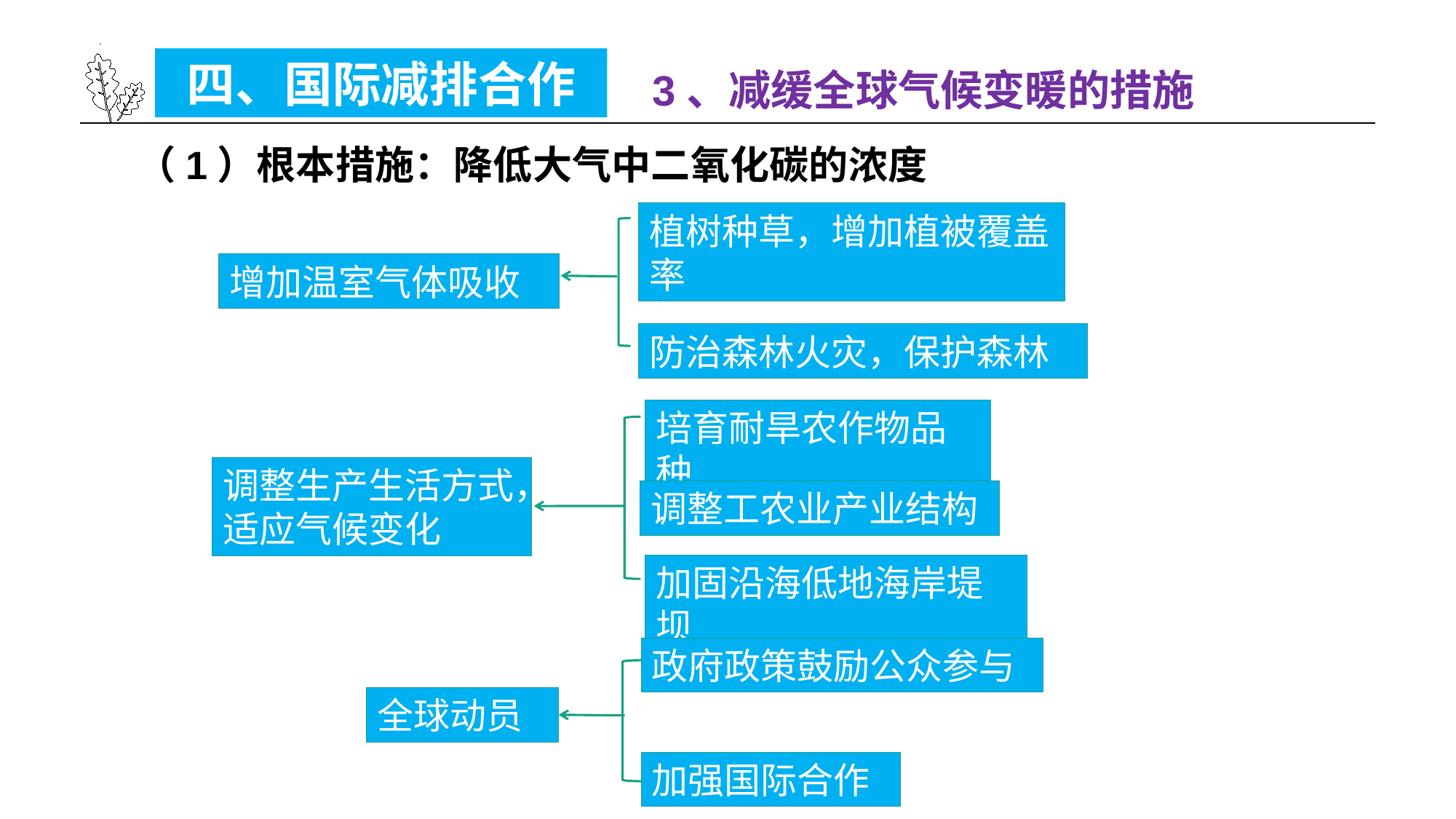

3、减缓全球气候变暖的措施
四、国际减排合作
（1）根本措施：降低大气中二氧化碳的浓度
植树种草，增加植被覆盖率

增加温室气体吸收
防治森林火灾，保护森林
培育耐旱农作物品种

调整生产生活方式，适应气候变化
调整工农业产业结构
加固沿海低地海岸堤坝
政府政策鼓励公众参与

全球动员
加强国际合作